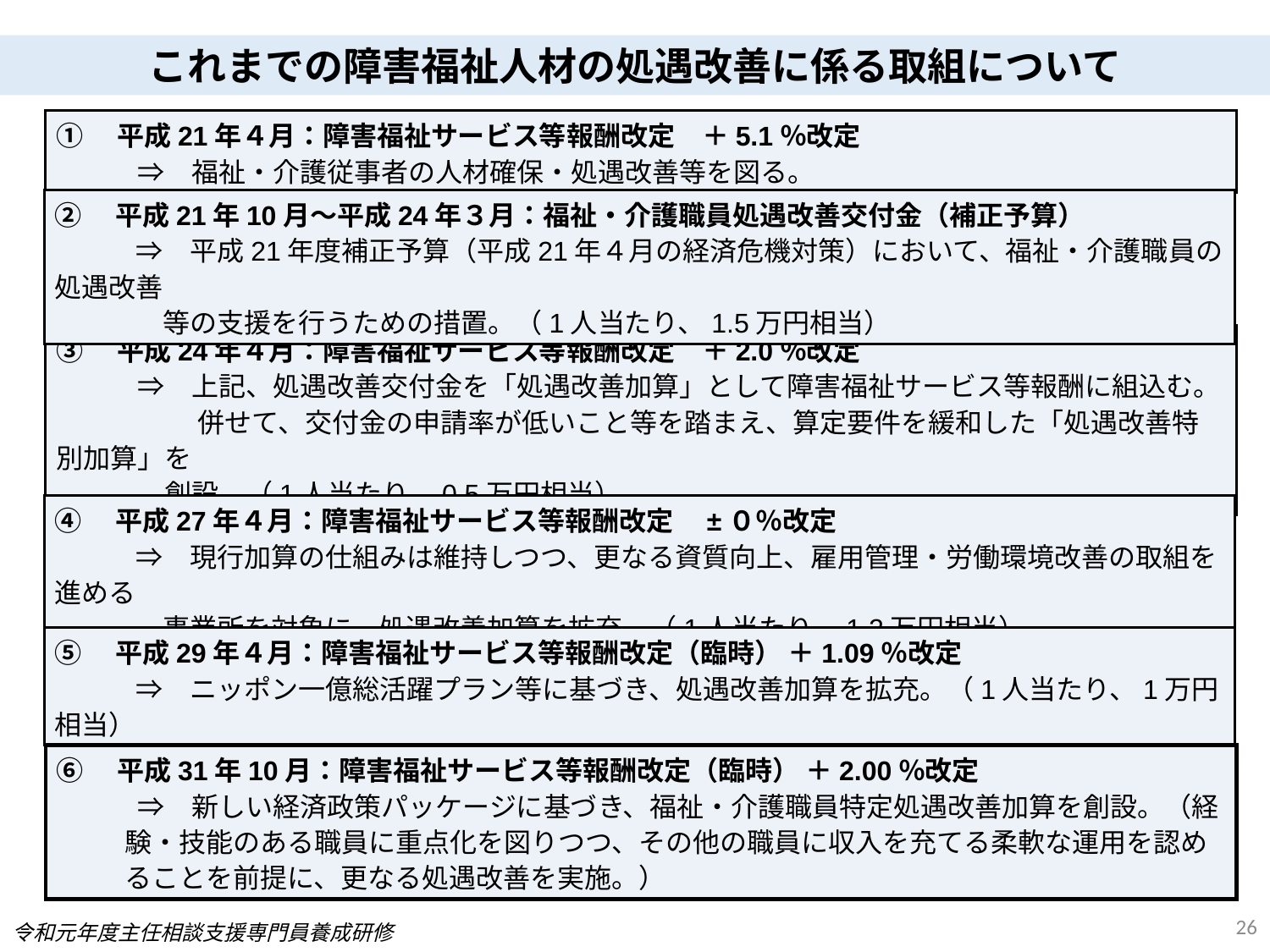

これまでの障害福祉人材の処遇改善に係る取組について
①　平成21年４月：障害福祉サービス等報酬改定　＋5.1％改定
　　　⇒　福祉・介護従事者の人材確保・処遇改善等を図る。
②　平成21年10月～平成24年３月：福祉・介護職員処遇改善交付金（補正予算）
　　　⇒　平成21年度補正予算（平成21年４月の経済危機対策）において、福祉・介護職員の処遇改善
　　　　等の支援を行うための措置。（1人当たり、1.5万円相当）
③　平成24年４月：障害福祉サービス等報酬改定　＋2.0％改定
　　　⇒　上記、処遇改善交付金を「処遇改善加算」として障害福祉サービス等報酬に組込む。
　　　　　 併せて、交付金の申請率が低いこと等を踏まえ、算定要件を緩和した「処遇改善特別加算」を
　　　　創設。（1人当たり、0.5万円相当）
④　平成27年４月：障害福祉サービス等報酬改定　±０％改定
　　　⇒　現行加算の仕組みは維持しつつ、更なる資質向上、雇用管理・労働環境改善の取組を進める
　　　　事業所を対象に、処遇改善加算を拡充。（1人当たり、1.2万円相当）
⑤　平成29年４月：障害福祉サービス等報酬改定（臨時） ＋1.09％改定
　　　⇒　ニッポン一億総活躍プラン等に基づき、処遇改善加算を拡充。（1人当たり、1万円相当）
⑥　平成31年10月：障害福祉サービス等報酬改定（臨時） ＋2.00％改定
　　　⇒　新しい経済政策パッケージに基づき、福祉・介護職員特定処遇改善加算を創設。（経験・技能のある職員に重点化を図りつつ、その他の職員に収入を充てる柔軟な運用を認めることを前提に、更なる処遇改善を実施。）
26
令和元年度主任相談支援専門員養成研修